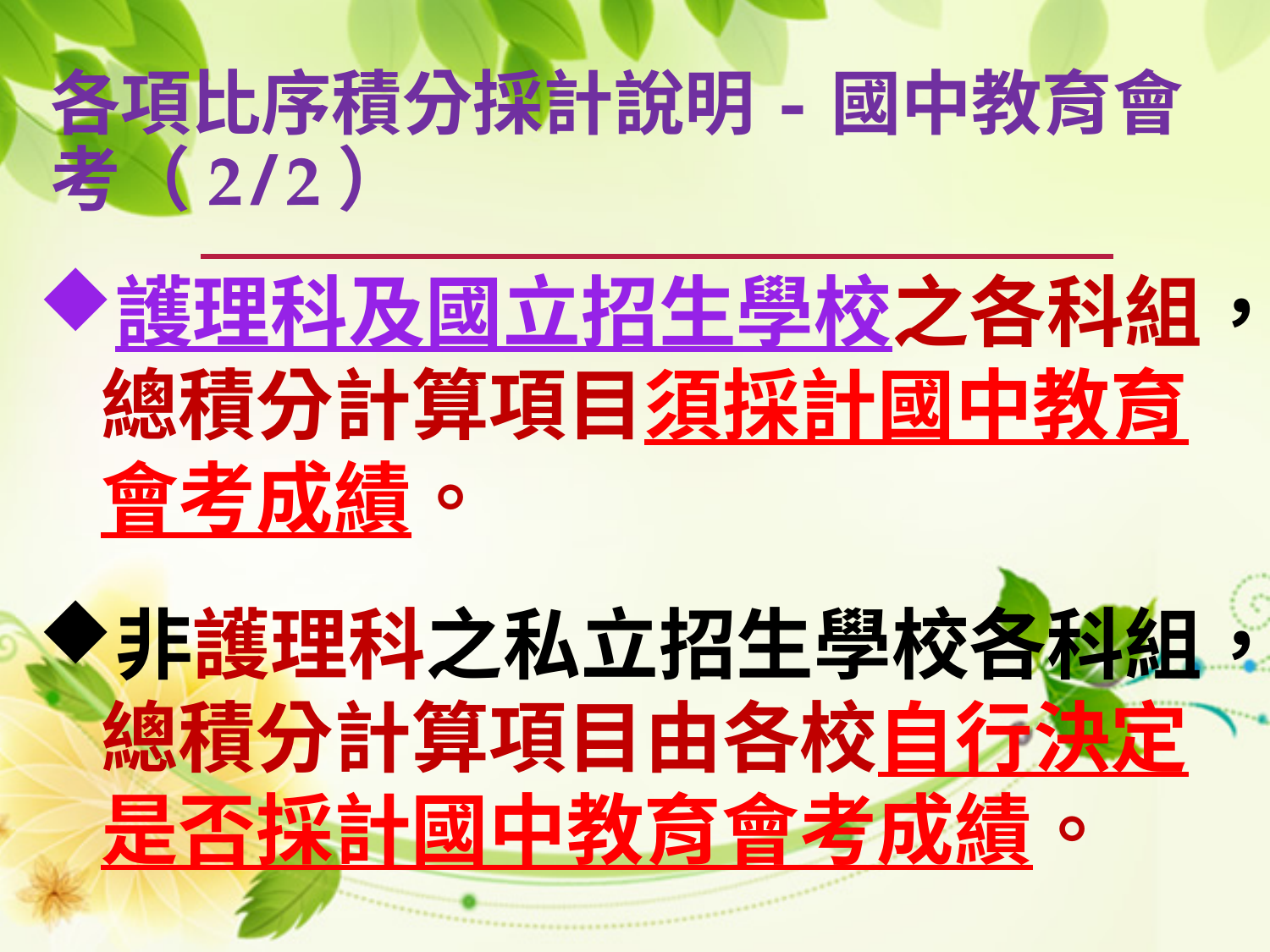

# 各項比序積分採計說明-國中教育會考（2/2）
護理科及國立招生學校之各科組，總積分計算項目須採計國中教育會考成績。
非護理科之私立招生學校各科組，總積分計算項目由各校自行決定是否採計國中教育會考成績。